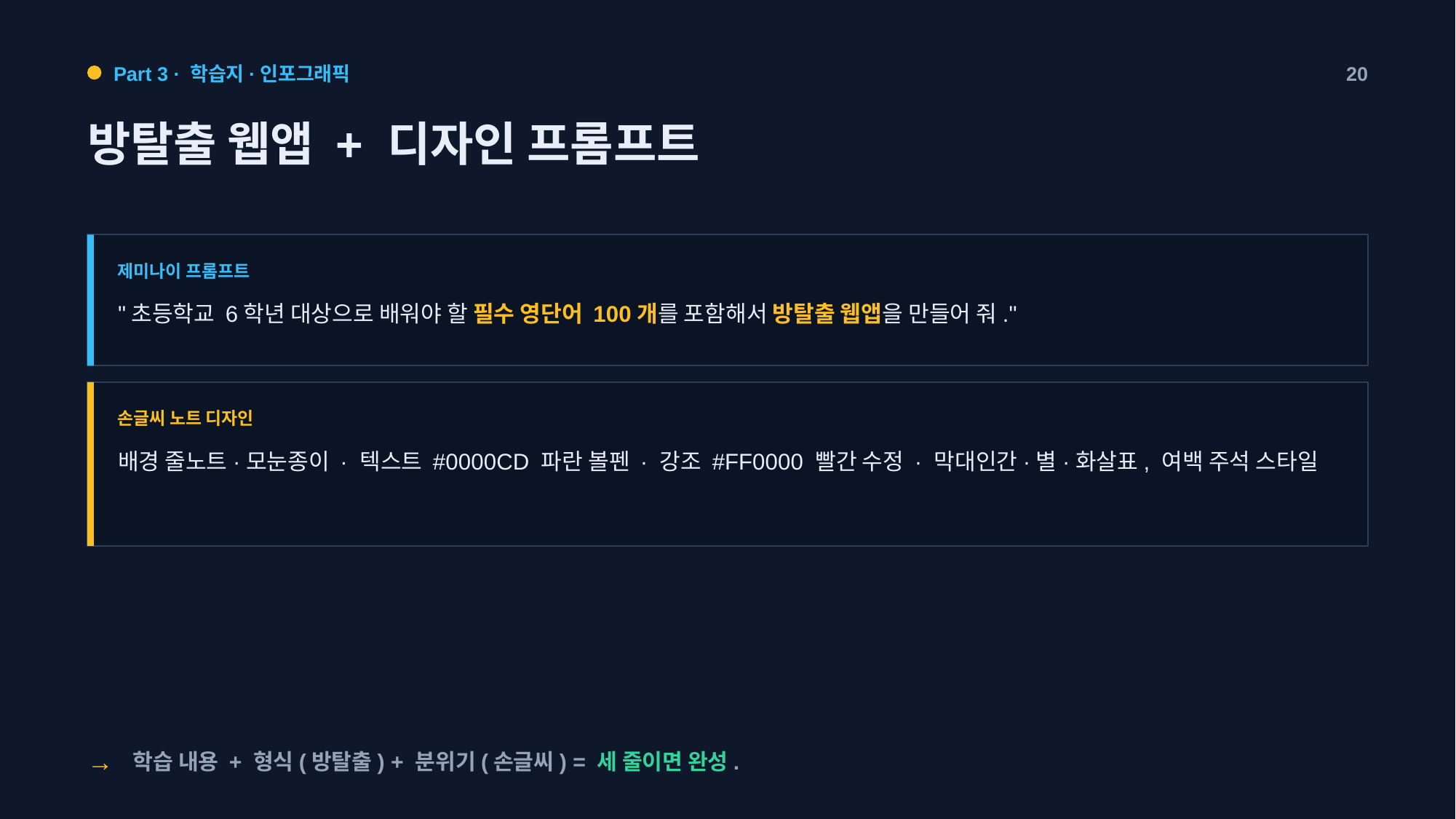

Part 3 · 학습지·인포그래픽
20

방탈출 웹앱 + 디자인 프롬프트

제미나이 프롬프트
"초등학교 6학년 대상으로 배워야 할 필수 영단어 100개를 포함해서 방탈출 웹앱을 만들어 줘."

손글씨 노트 디자인
배경 줄노트·모눈종이 · 텍스트 #0000CD 파란 볼펜 · 강조 #FF0000 빨간 수정 · 막대인간·별·화살표, 여백 주석 스타일
→
학습 내용 + 형식(방탈출) + 분위기(손글씨) = 세 줄이면 완성.